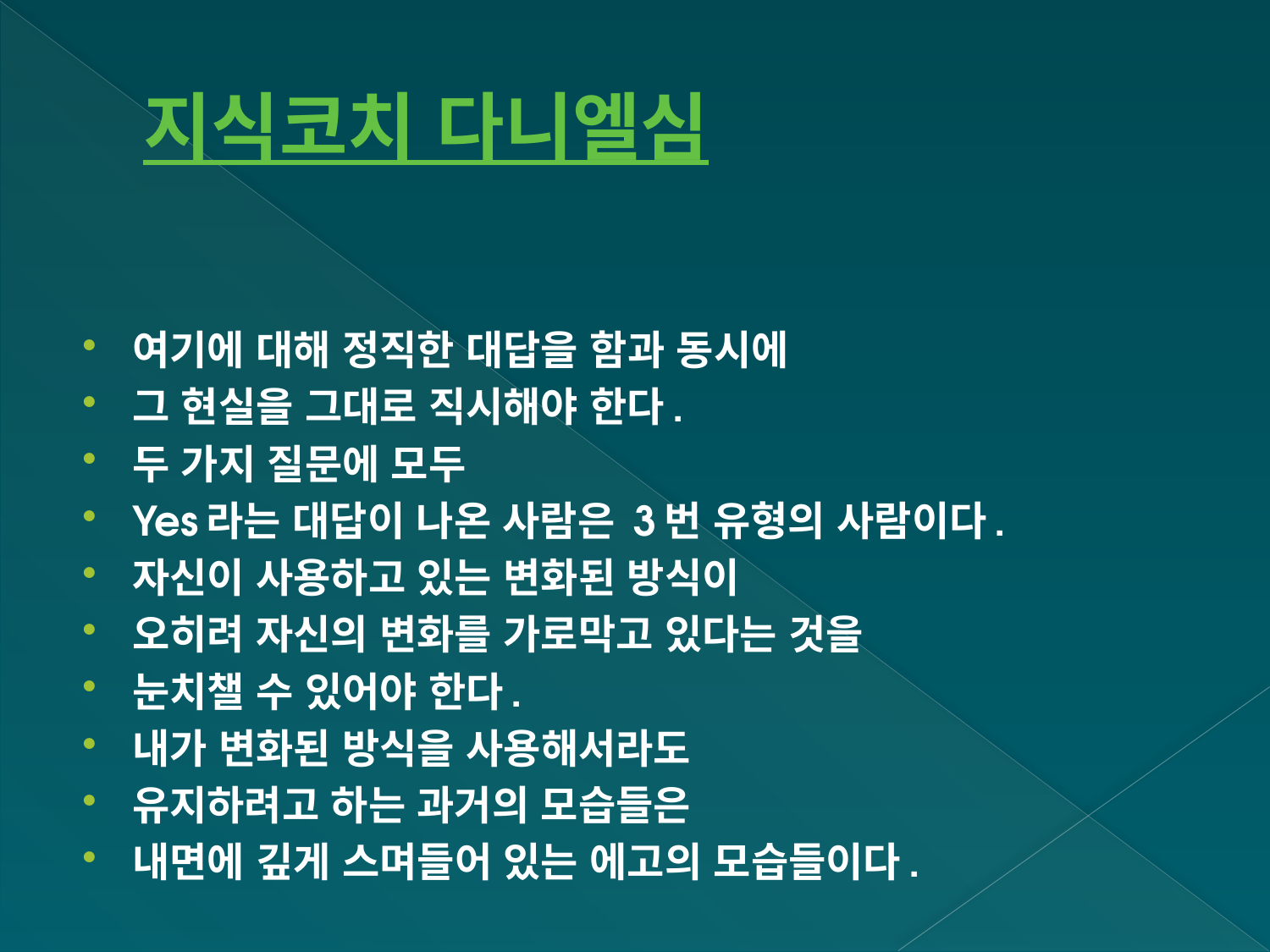

# 지식코치 다니엘심

여기에 대해 정직한 대답을 함과 동시에
그 현실을 그대로 직시해야 한다.
두 가지 질문에 모두
Yes라는 대답이 나온 사람은 3번 유형의 사람이다.
자신이 사용하고 있는 변화된 방식이
오히려 자신의 변화를 가로막고 있다는 것을
눈치챌 수 있어야 한다.
내가 변화된 방식을 사용해서라도
유지하려고 하는 과거의 모습들은
내면에 깊게 스며들어 있는 에고의 모습들이다.